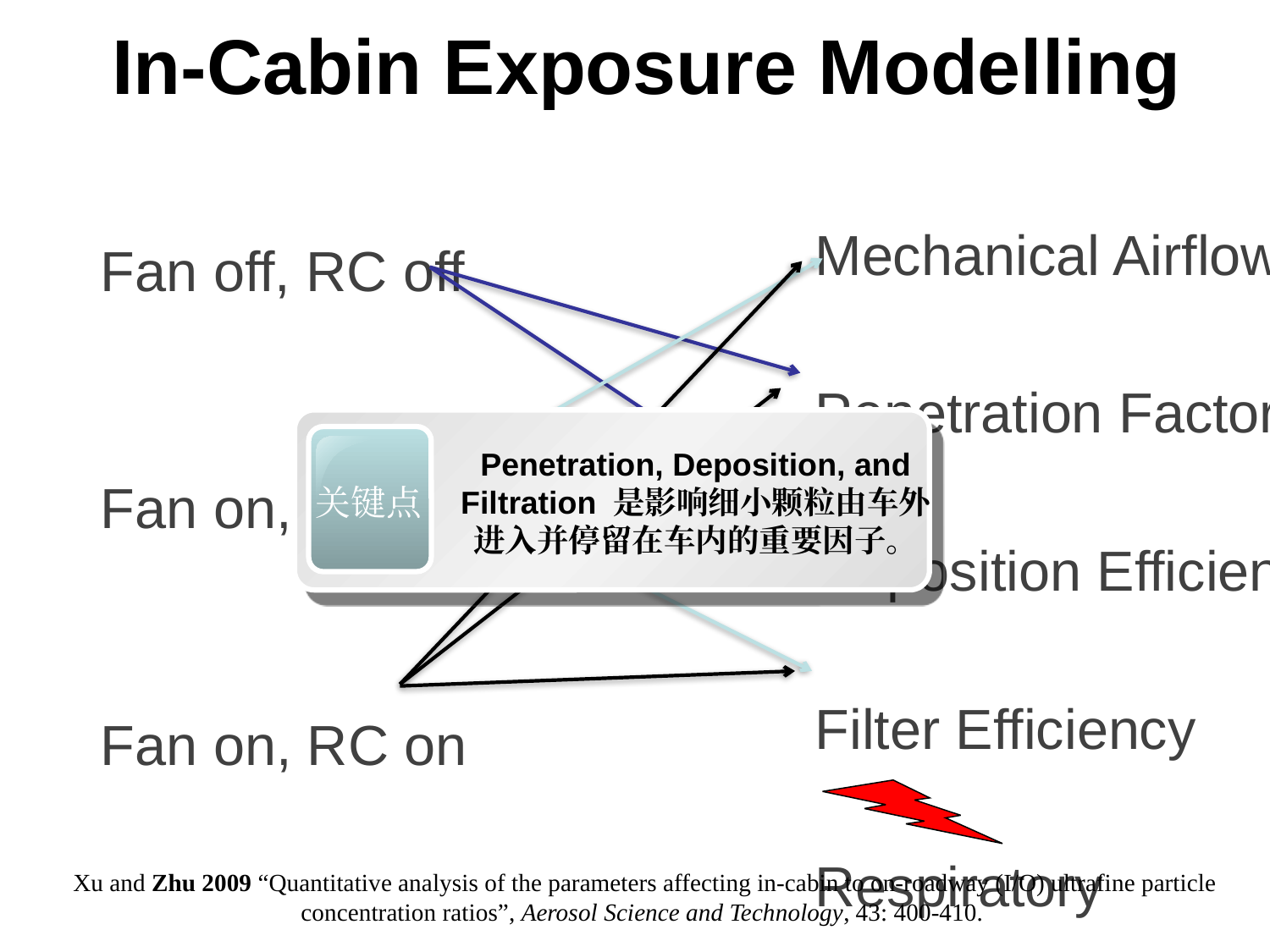

In-Cabin Exposure Modelling
Mechanical Airflow

Penetration Factor

Deposition Efficient

Filter Efficiency

Respiratory
Fan off, RC off

Fan on, RC off

Fan on, RC on

关键点
Penetration, Deposition, and Filtration 是影响细小颗粒由车外进入并停留在车内的重要因子。

Xu and Zhu 2009 “Quantitative analysis of the parameters affecting in-cabin to on-roadway (I/O) ultrafine particle concentration ratios”, Aerosol Science and Technology, 43: 400-410.